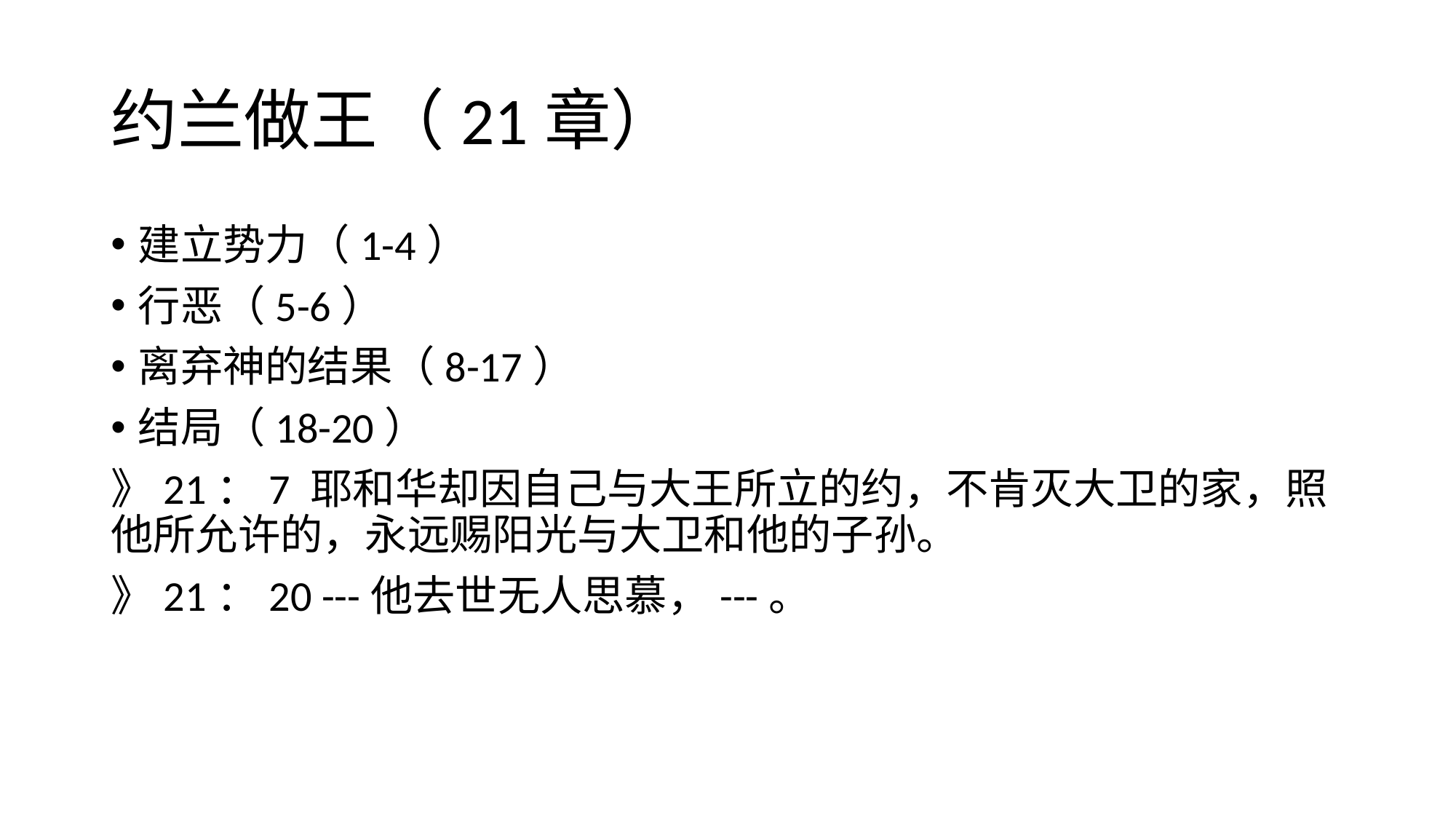

# 约兰做王（21章）
建立势力（1-4）
行恶（5-6）
离弃神的结果（8-17）
结局（18-20）
》21：7 耶和华却因自己与大王所立的约，不肯灭大卫的家，照他所允许的，永远赐阳光与大卫和他的子孙。
》21：20 ---他去世无人思慕，---。